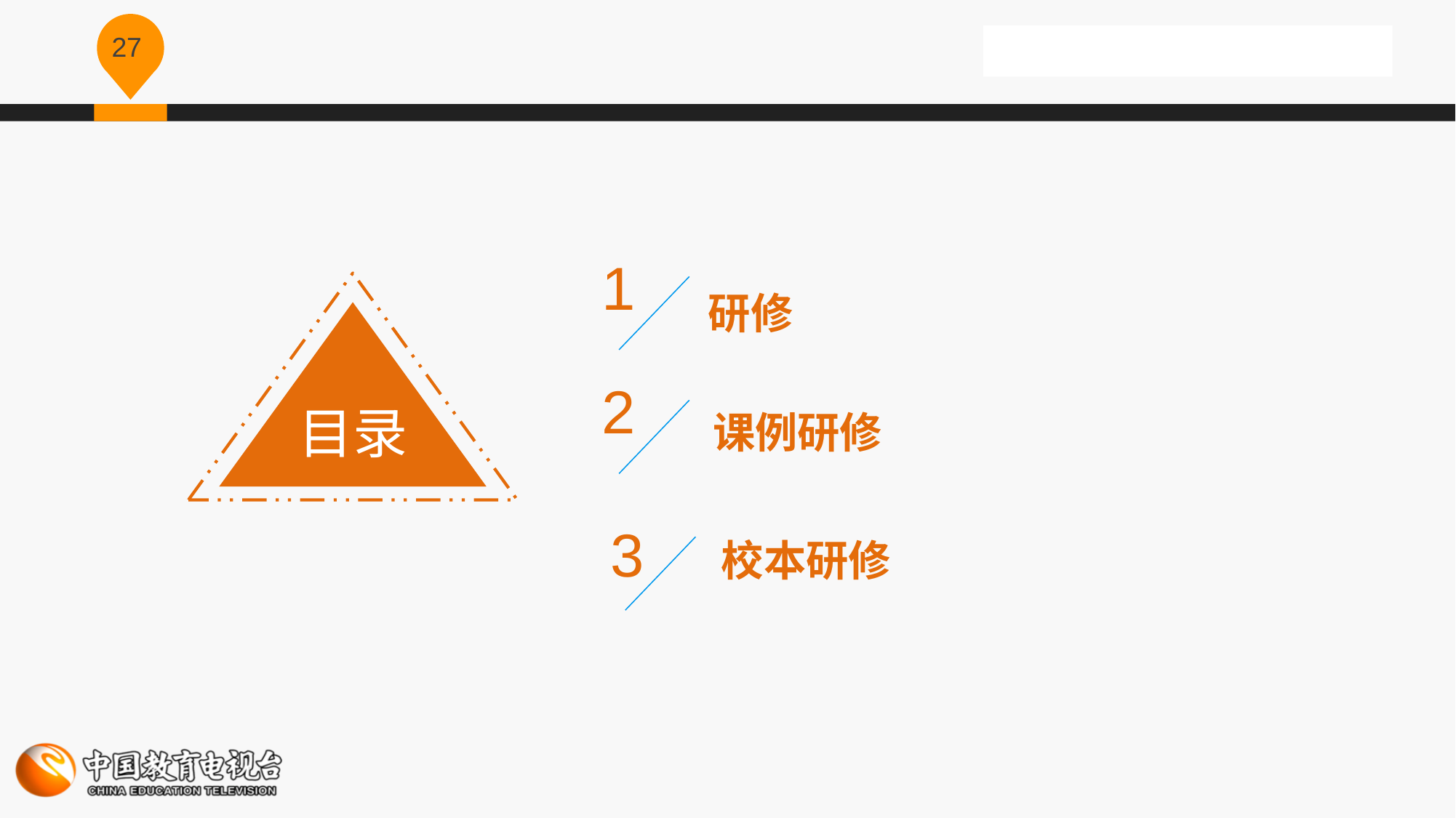

1

研修
目录
2
课例研修
3
校本研修